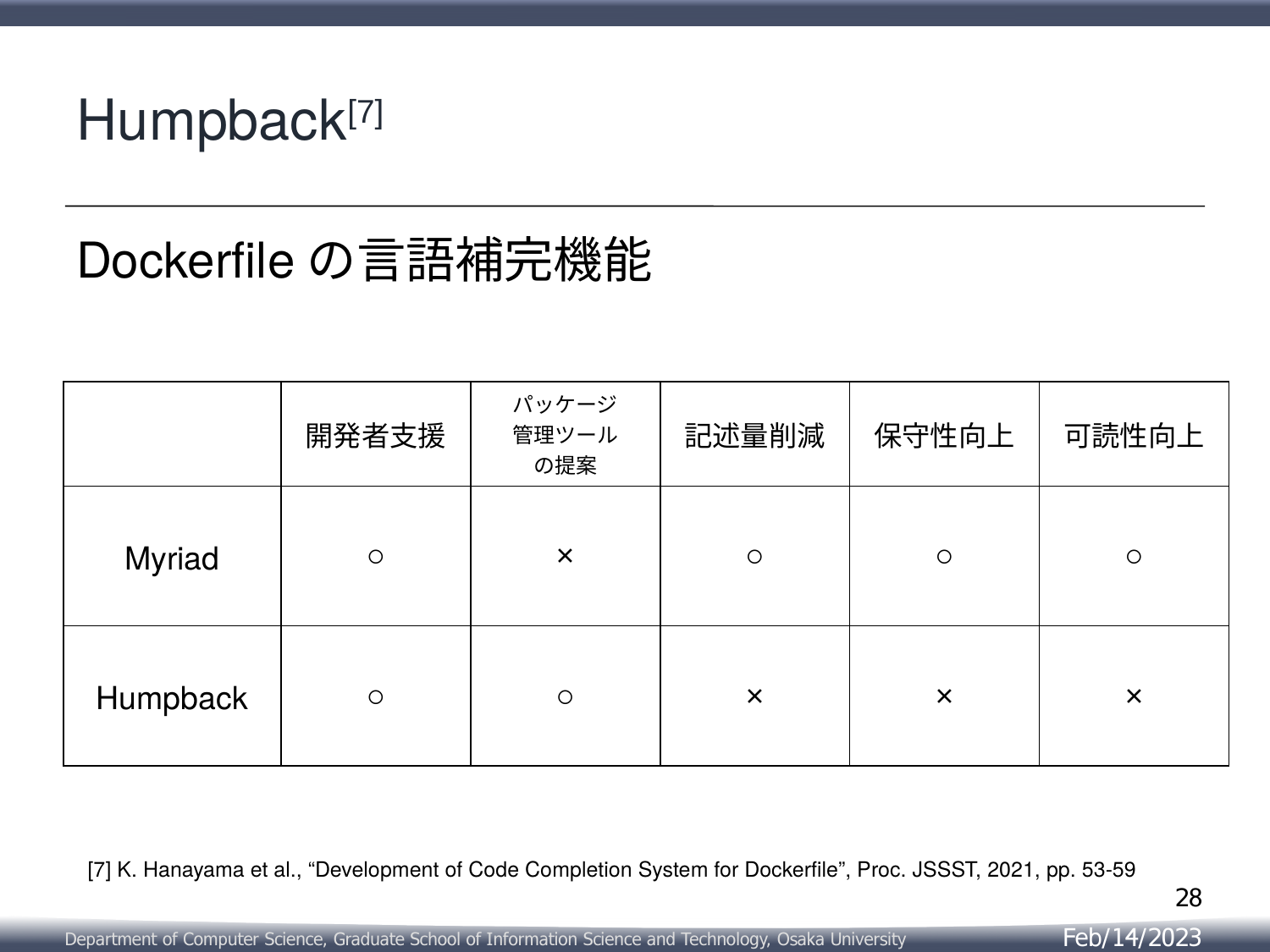

# Humpback[7]
Dockerfileの言語補完機能
|  | 開発者支援 | パッケージ 管理ツール の提案 | 記述量削減 | 保守性向上 | 可読性向上 |
| --- | --- | --- | --- | --- | --- |
| Myriad | ○ | × | ○ | ○ | ○ |
| Humpback | ○ | ○ | × | × | × |
[7] K. Hanayama et al., “Development of Code Completion System for Dockerfile”, Proc. JSSST, 2021, pp. 53-59
28
Feb/14/2023